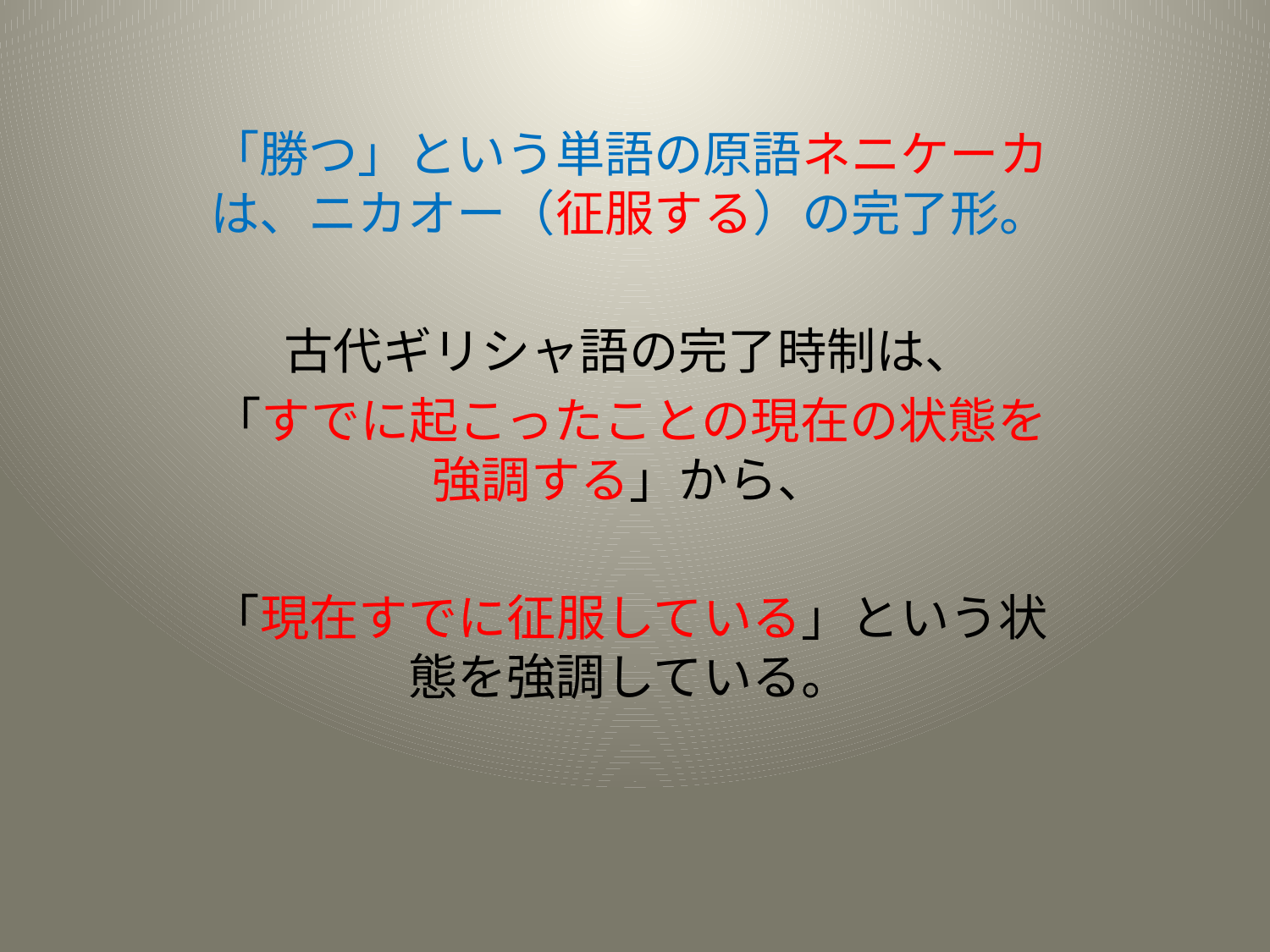

「勝つ」という単語の原語ネニケーカは、ニカオー（征服する）の完了形。

古代ギリシャ語の完了時制は、
「すでに起こったことの現在の状態を強調する」から、

「現在すでに征服している」という状態を強調している。